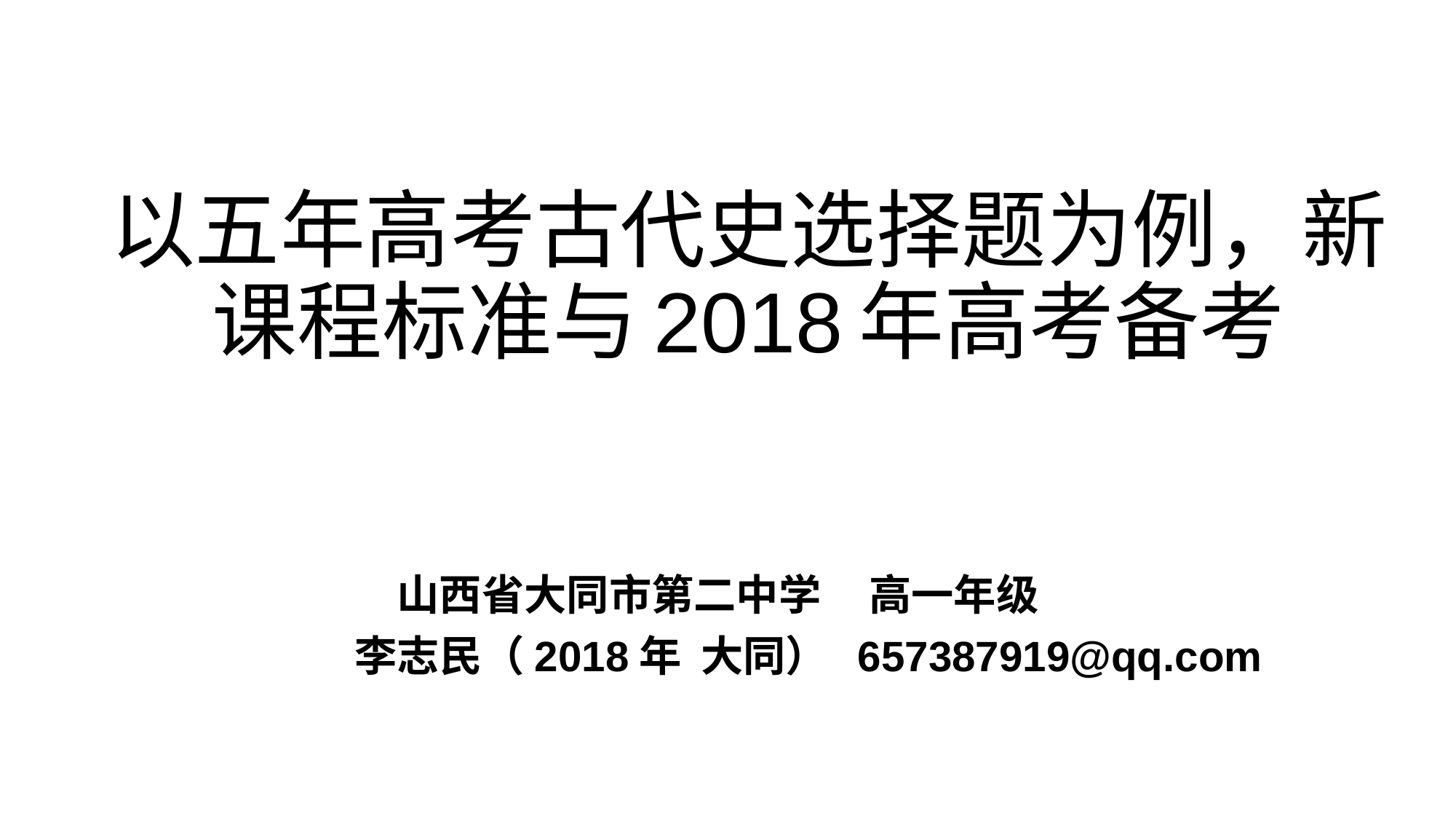

# 以五年高考古代史选择题为例，新课程标准与2018年高考备考
山西省大同市第二中学     高一年级
         李志民（2018年  大同）  657387919@qq.com